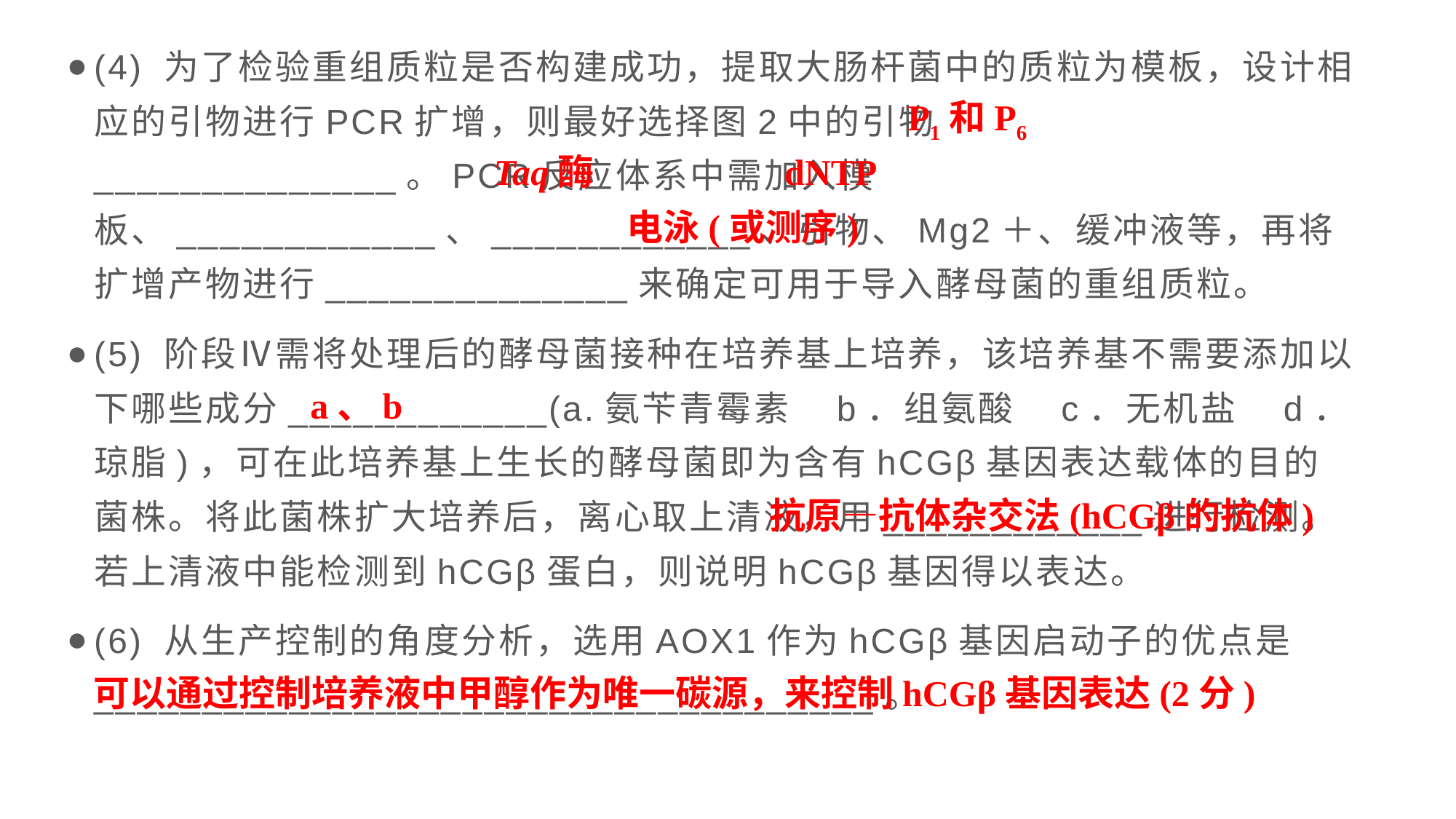

(4) 为了检验重组质粒是否构建成功，提取大肠杆菌中的质粒为模板，设计相应的引物进行PCR扩增，则最好选择图2中的引物______________。PCR反应体系中需加入模板、____________、____________、引物、Mg2＋、缓冲液等，再将扩增产物进行______________来确定可用于导入酵母菌的重组质粒。
(5) 阶段Ⅳ需将处理后的酵母菌接种在培养基上培养，该培养基不需要添加以下哪些成分____________(a.氨苄青霉素　b．组氨酸　c．无机盐　d．琼脂)，可在此培养基上生长的酵母菌即为含有hCGβ基因表达载体的目的菌株。将此菌株扩大培养后，离心取上清液，用____________进行检测。若上清液中能检测到hCGβ蛋白，则说明hCGβ基因得以表达。
(6) 从生产控制的角度分析，选用AOX1作为hCGβ基因启动子的优点是____________________________________。
P1和P6
Taq酶
dNTP
电泳(或测序)
 a、b
抗原—抗体杂交法(hCGβ的抗体)
可以通过控制培养液中甲醇作为唯一碳源，来控制hCGβ基因表达(2分)